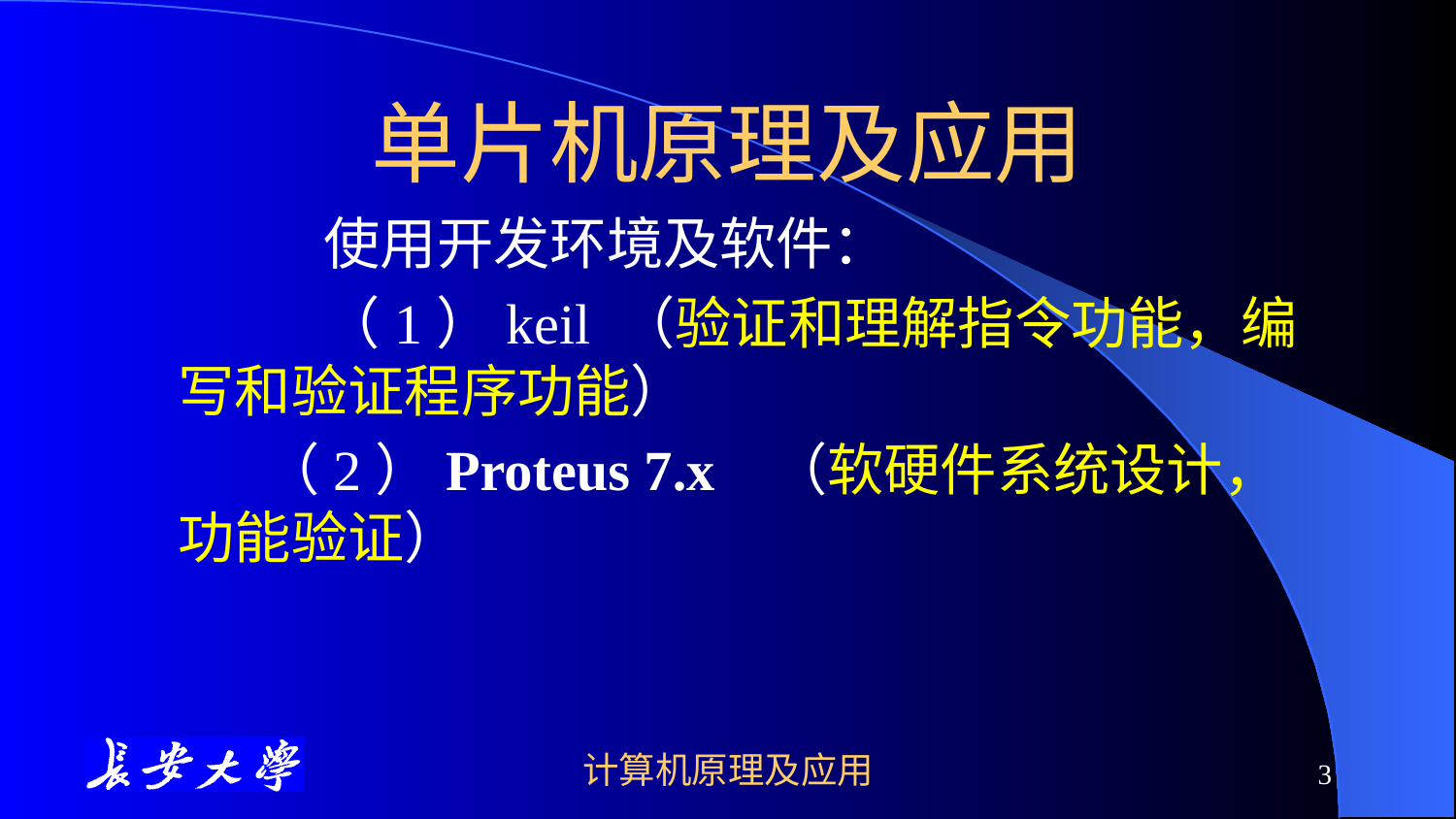

# 单片机原理及应用
		使用开发环境及软件：
		（1）keil （验证和理解指令功能，编写和验证程序功能）
          （2）Proteus 7.x   （软硬件系统设计，功能验证）
计算机原理及应用
3